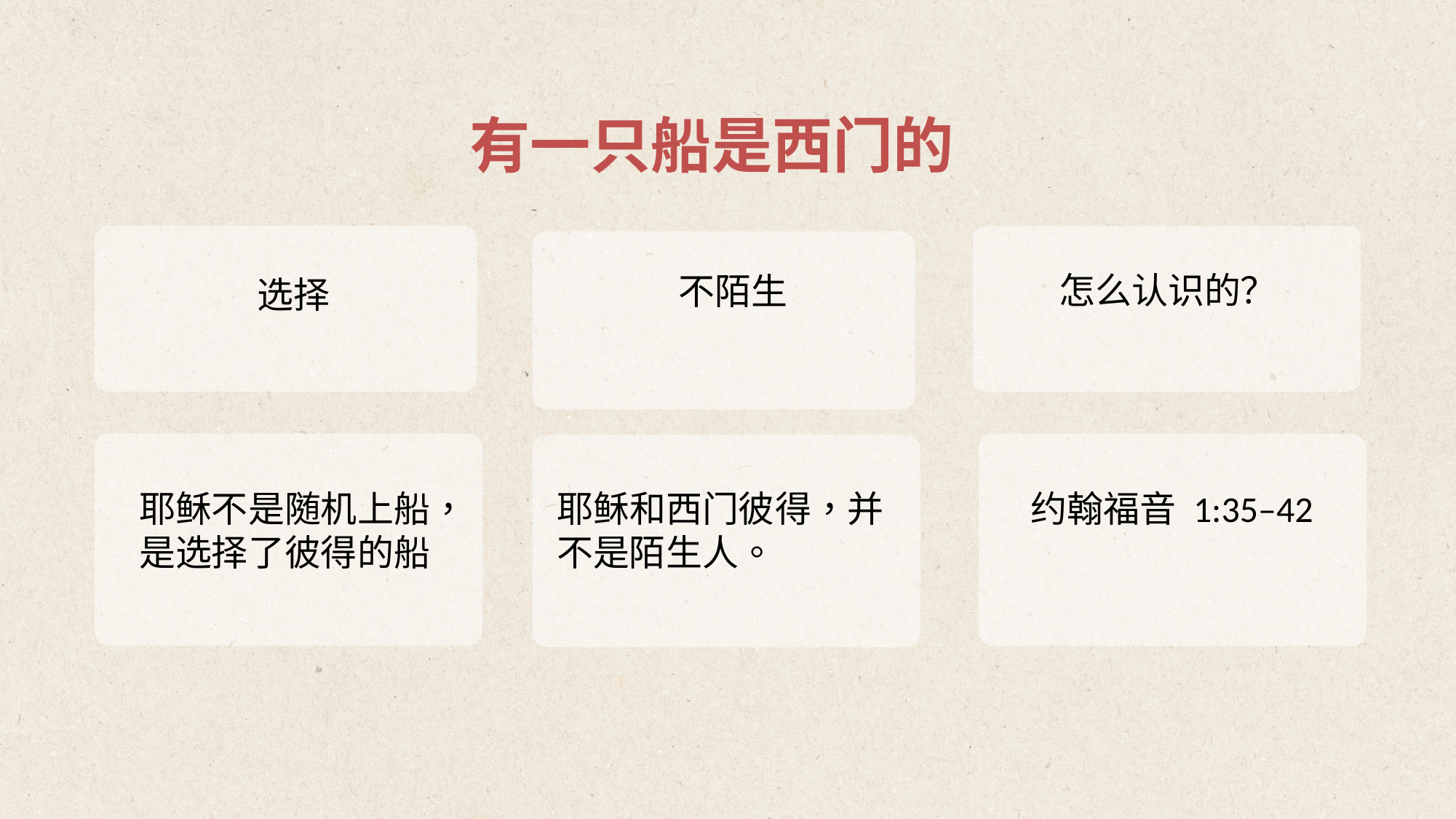

有一只船是西门的

选择

不陌生

怎么认识的？

耶稣不是随机上船，是选择了彼得的船
约翰福音 1:35–42
耶稣和西门彼得，并不是陌生人。